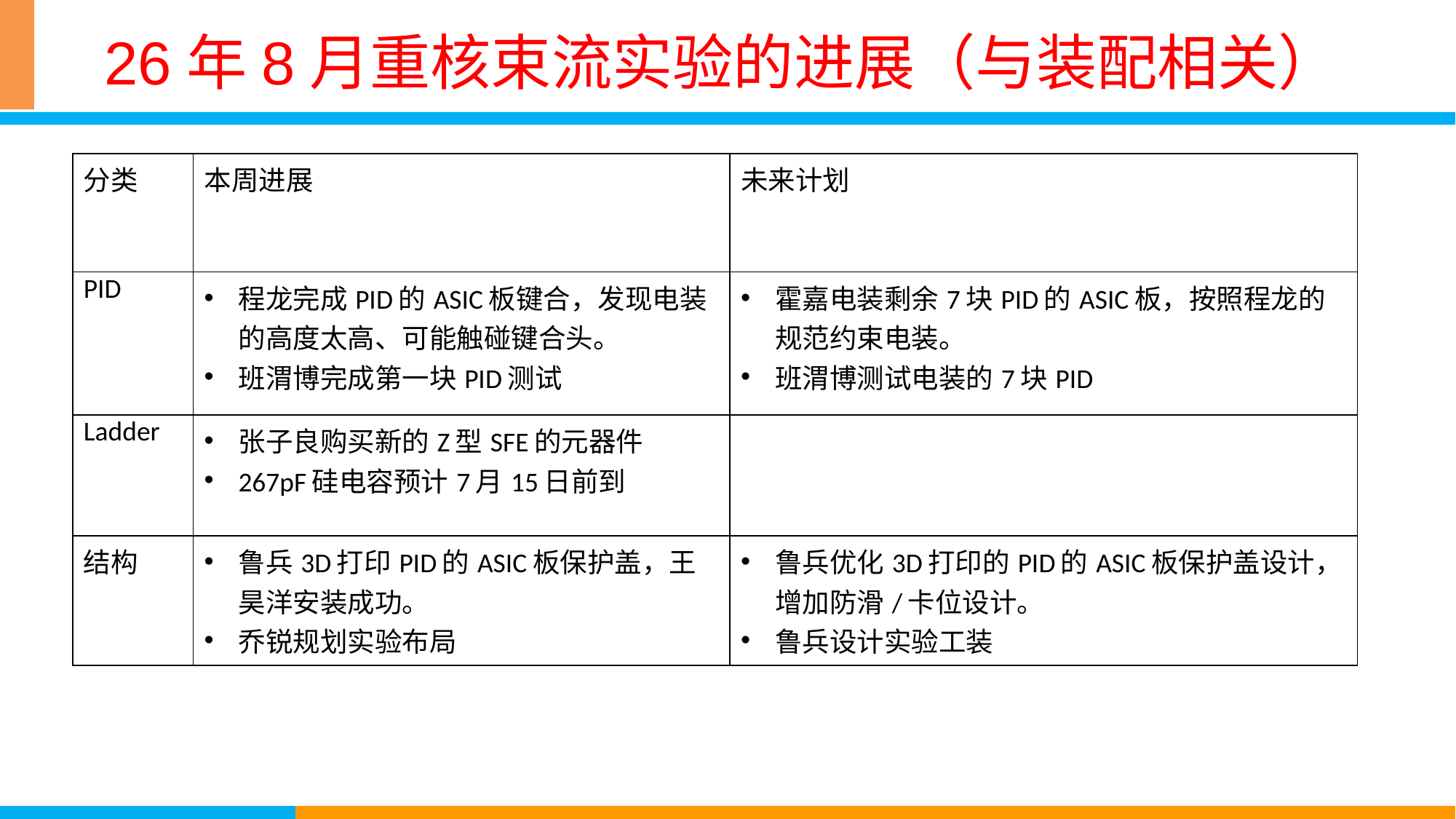

# 26年8月重核束流实验的进展（与装配相关）
| 分类 | 本周进展 | 未来计划 |
| --- | --- | --- |
| PID | 程龙完成PID的ASIC板键合，发现电装的高度太高、可能触碰键合头。 班渭博完成第一块PID测试 | 霍嘉电装剩余7块PID的ASIC板，按照程龙的规范约束电装。 班渭博测试电装的7块PID |
| Ladder | 张子良购买新的Z型SFE的元器件 267pF硅电容预计7月15日前到 |  |
| 结构 | 鲁兵3D打印PID的ASIC板保护盖，王昊洋安装成功。 乔锐规划实验布局 | 鲁兵优化3D打印的PID的ASIC板保护盖设计，增加防滑/卡位设计。 鲁兵设计实验工装 |